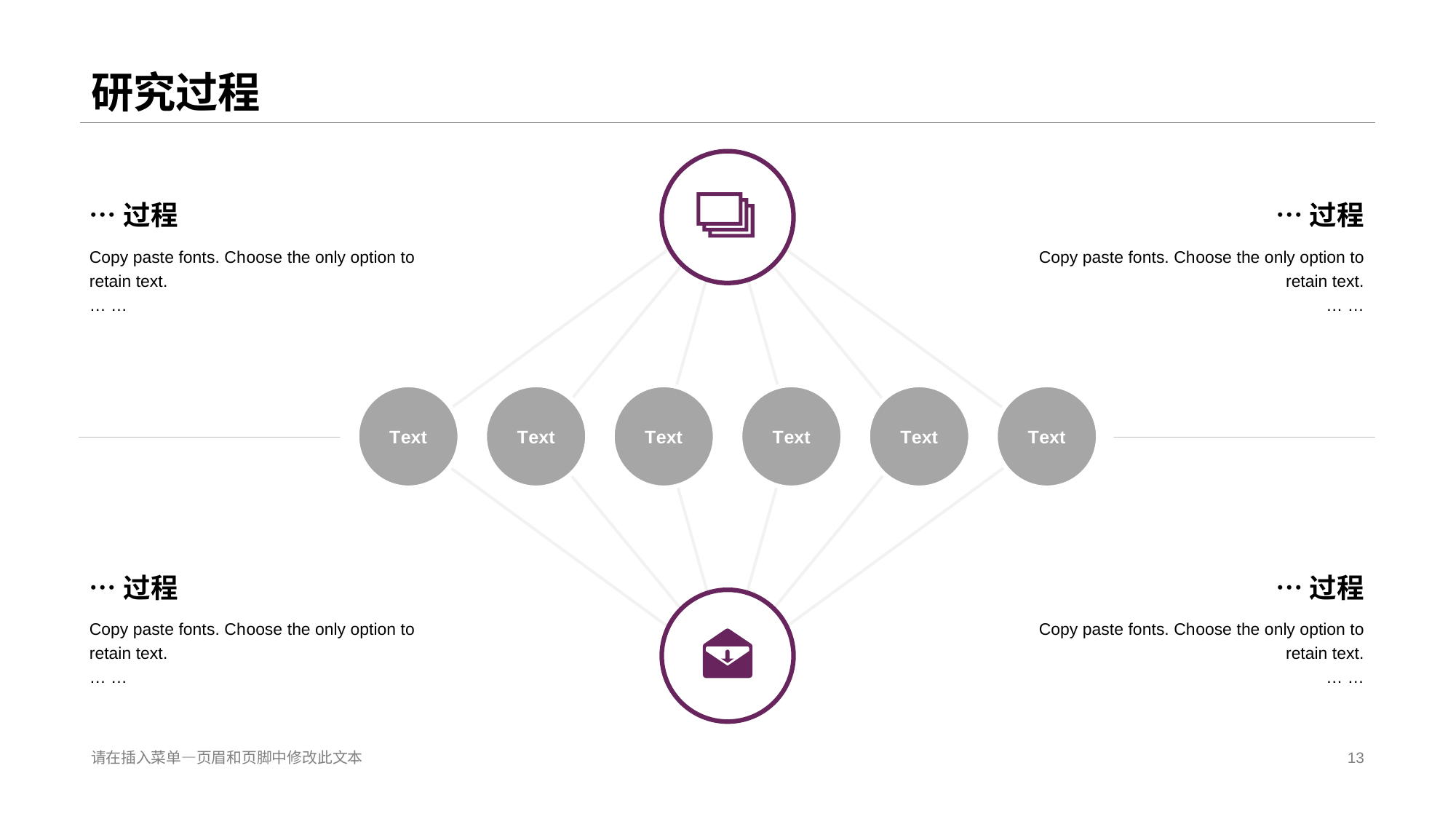

# 研究过程

…过程
Copy paste fonts. Ch oose the only option to retain text.
… …
…过程
Copy paste fonts. Ch oose the only option to retain text.
… …
T ext
T ext
T ext
T ext
T ext
T ext

…过程
Copy paste fonts. Ch oose the only option to retain text.
… …
…过程
Copy paste fonts. Ch oose the only option to retain text.
… …

请在插入菜单—页眉和页脚中修改此文本
13